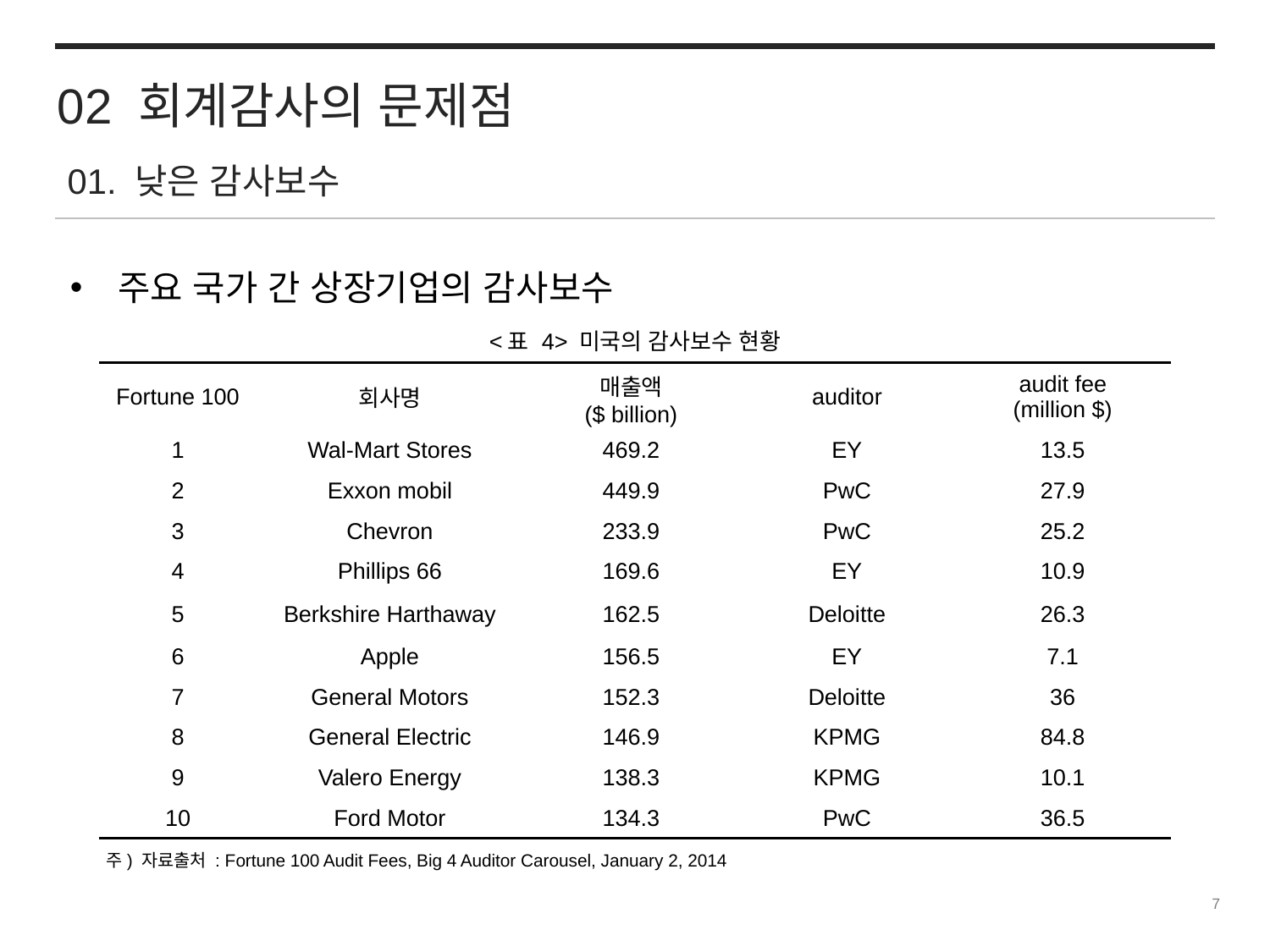

02 회계감사의 문제점
01. 낮은 감사보수
주요 국가 간 상장기업의 감사보수

| <표 4> 미국의 감사보수 현황 |  |  |  |  |
| --- | --- | --- | --- | --- |
| Fortune 100 | 회사명 | 매출액 ($ billion) | auditor | audit fee (million $) |
| 1 | Wal-Mart Stores | 469.2 | EY | 13.5 |
| 2 | Exxon mobil | 449.9 | PwC | 27.9 |
| 3 | Chevron | 233.9 | PwC | 25.2 |
| 4 | Phillips 66 | 169.6 | EY | 10.9 |
| 5 | Berkshire Harthaway | 162.5 | Deloitte | 26.3 |
| 6 | Apple | 156.5 | EY | 7.1 |
| 7 | General Motors | 152.3 | Deloitte | 36 |
| 8 | General Electric | 146.9 | KPMG | 84.8 |
| 9 | Valero Energy | 138.3 | KPMG | 10.1 |
| 10 | Ford Motor | 134.3 | PwC | 36.5 |
주) 자료출처 : Fortune 100 Audit Fees, Big 4 Auditor Carousel, January 2, 2014